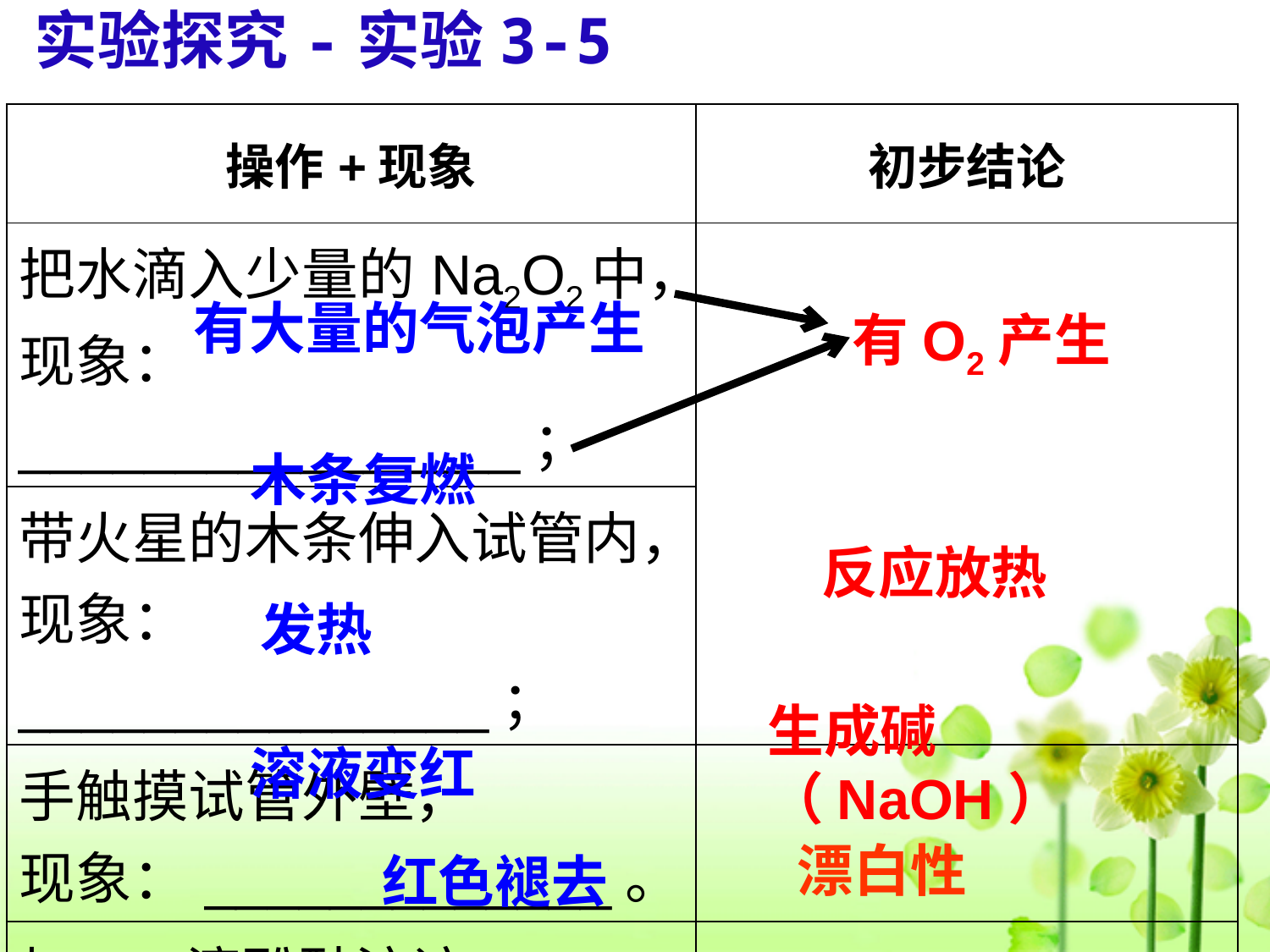

实验探究-实验3-5
| 操作+现象 | 初步结论 |
| --- | --- |
| 把水滴入少量的Na2O2中， 现象：\_\_\_\_\_\_\_\_\_\_\_\_\_\_\_\_； |  |
| 带火星的木条伸入试管内， 现象：\_\_\_\_\_\_\_\_\_\_\_\_\_\_\_； |  |
| 手触摸试管外壁， 现象：\_\_\_\_\_\_\_\_\_\_\_\_\_。 |  |
| 加1-2滴酚酞溶液， 现象：\_\_\_\_\_\_\_\_\_\_\_\_\_\_； |  |
| 振荡，现象：\_\_\_\_\_\_\_\_\_\_\_； |  |
有大量的气泡产生
有O2产生
木条复燃
反应放热
发热
生成碱（NaOH）
溶液变红
漂白性
红色褪去